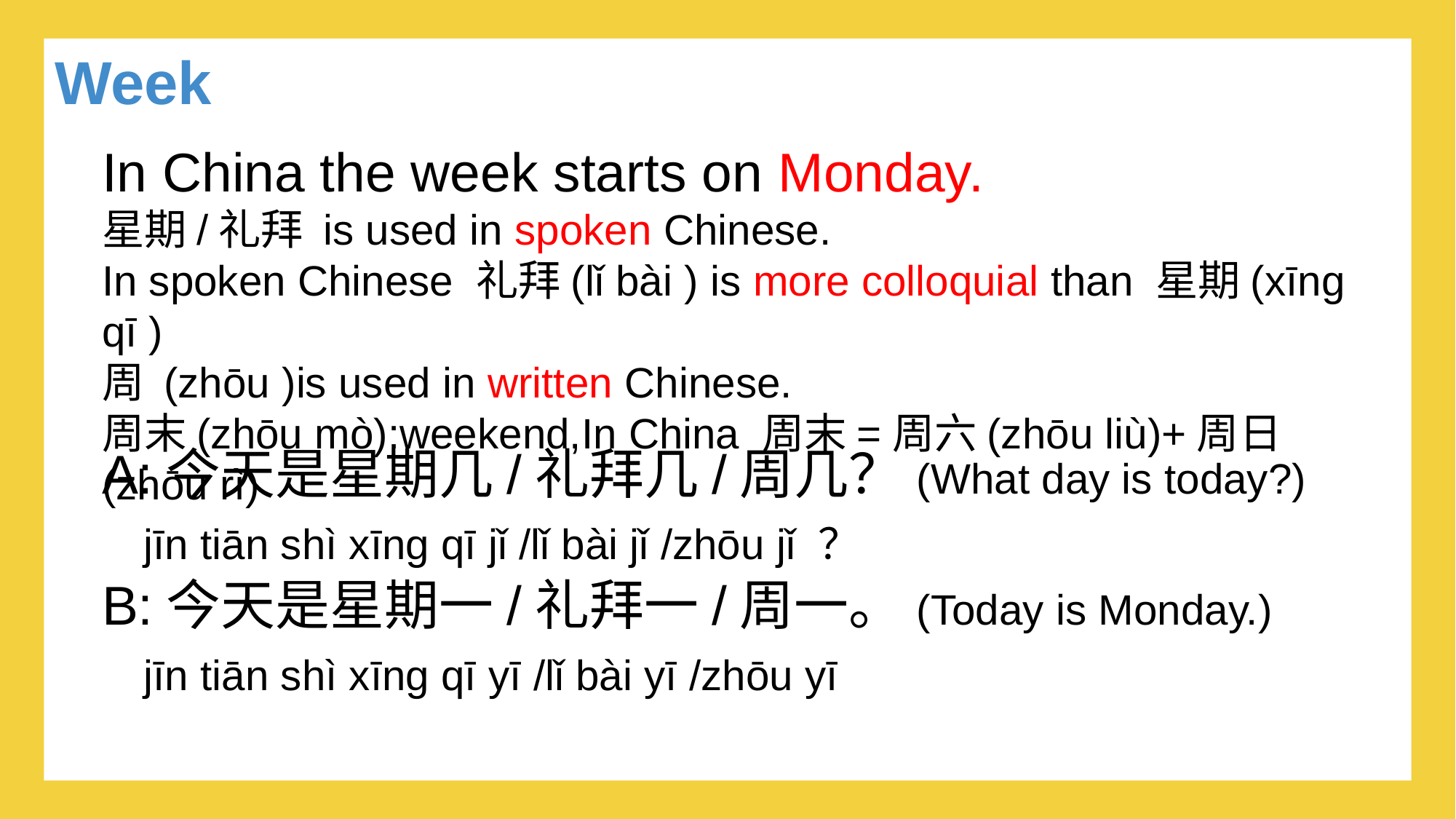

Week

#
In China the week starts on Monday.
星期/礼拜 is used in spoken Chinese.
In spoken Chinese 礼拜(lǐ bài ) is more colloquial than 星期(xīng qī )
周 (zhōu )is used in written Chinese.
周末(zhōu mò):weekend,In China 周末=周六(zhōu liù)+周日(zhōu rì)

A:今天是星期几/礼拜几/周几？(What day is today?)
   jīn tiān shì xīng qī jǐ /lǐ bài jǐ /zhōu jǐ ？
B:今天是星期一/礼拜一/周一。(Today is Monday.)
   jīn tiān shì xīng qī yī /lǐ bài yī /zhōu yī